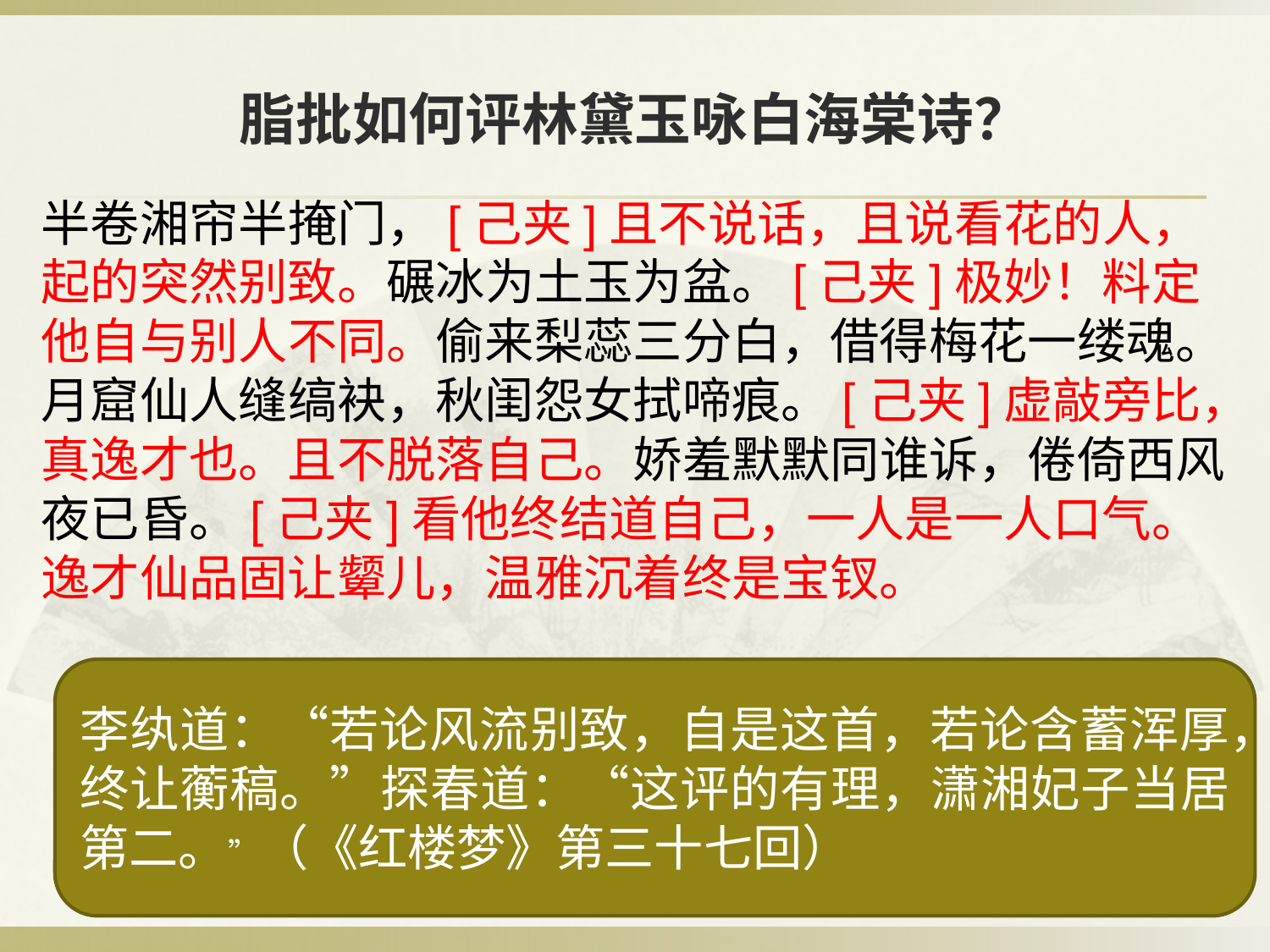

# 脂批如何评林黛玉咏白海棠诗？
半卷湘帘半掩门，[己夹]且不说话，且说看花的人，起的突然别致。碾冰为土玉为盆。[己夹]极妙！料定他自与别人不同。偷来梨蕊三分白，借得梅花一缕魂。月窟仙人缝缟袂，秋闺怨女拭啼痕。[己夹]虚敲旁比，真逸才也。且不脱落自己。娇羞默默同谁诉，倦倚西风夜已昏。[己夹]看他终结道自己，一人是一人口气。逸才仙品固让颦儿，温雅沉着终是宝钗。
李纨道：“若论风流别致，自是这首，若论含蓄浑厚，终让蘅稿。”探春道：“这评的有理，潇湘妃子当居第二。”（《红楼梦》第三十七回）